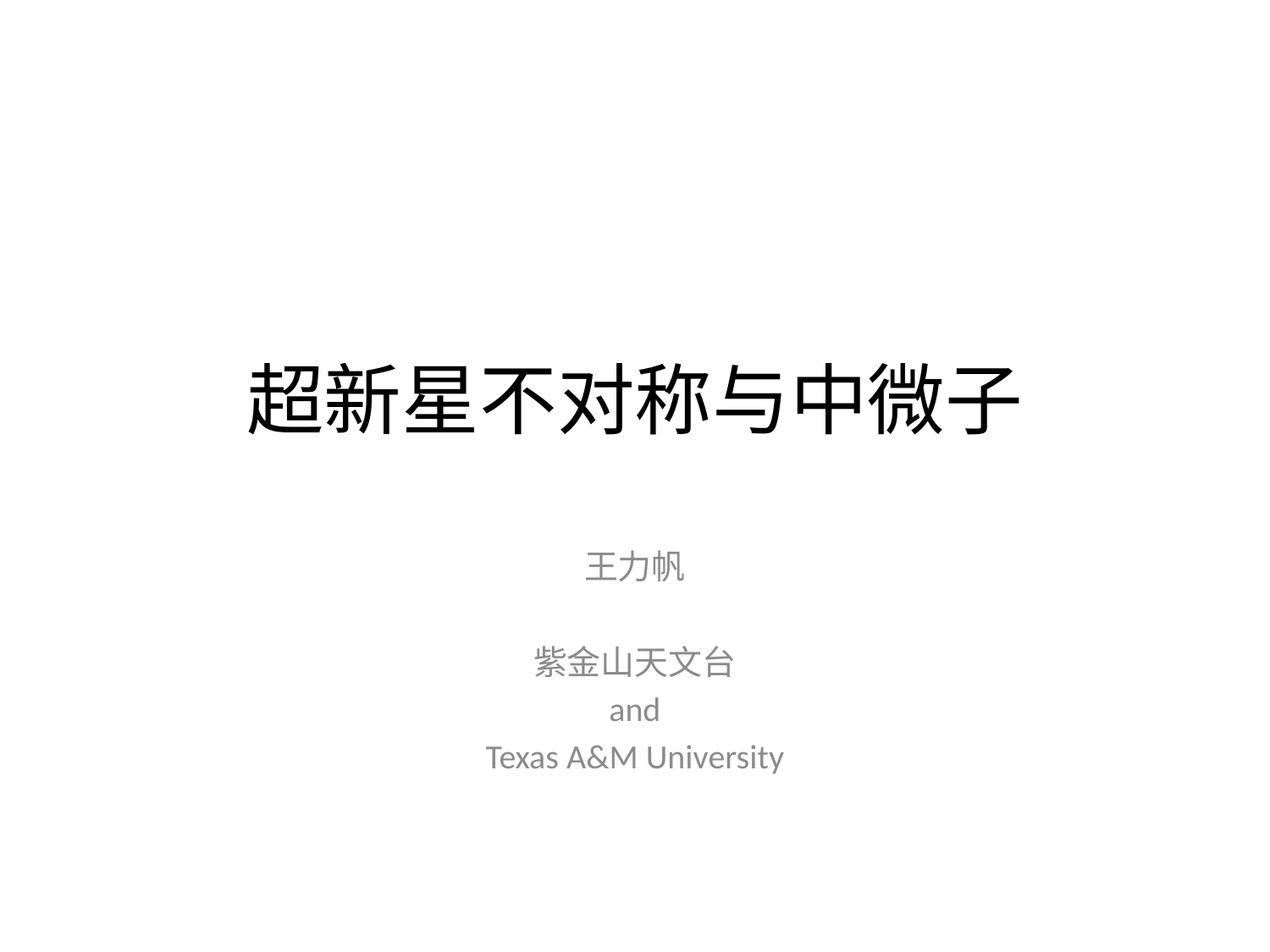

# 超新星不对称与中微子
王力帆

紫金山天文台
and
Texas A&M University